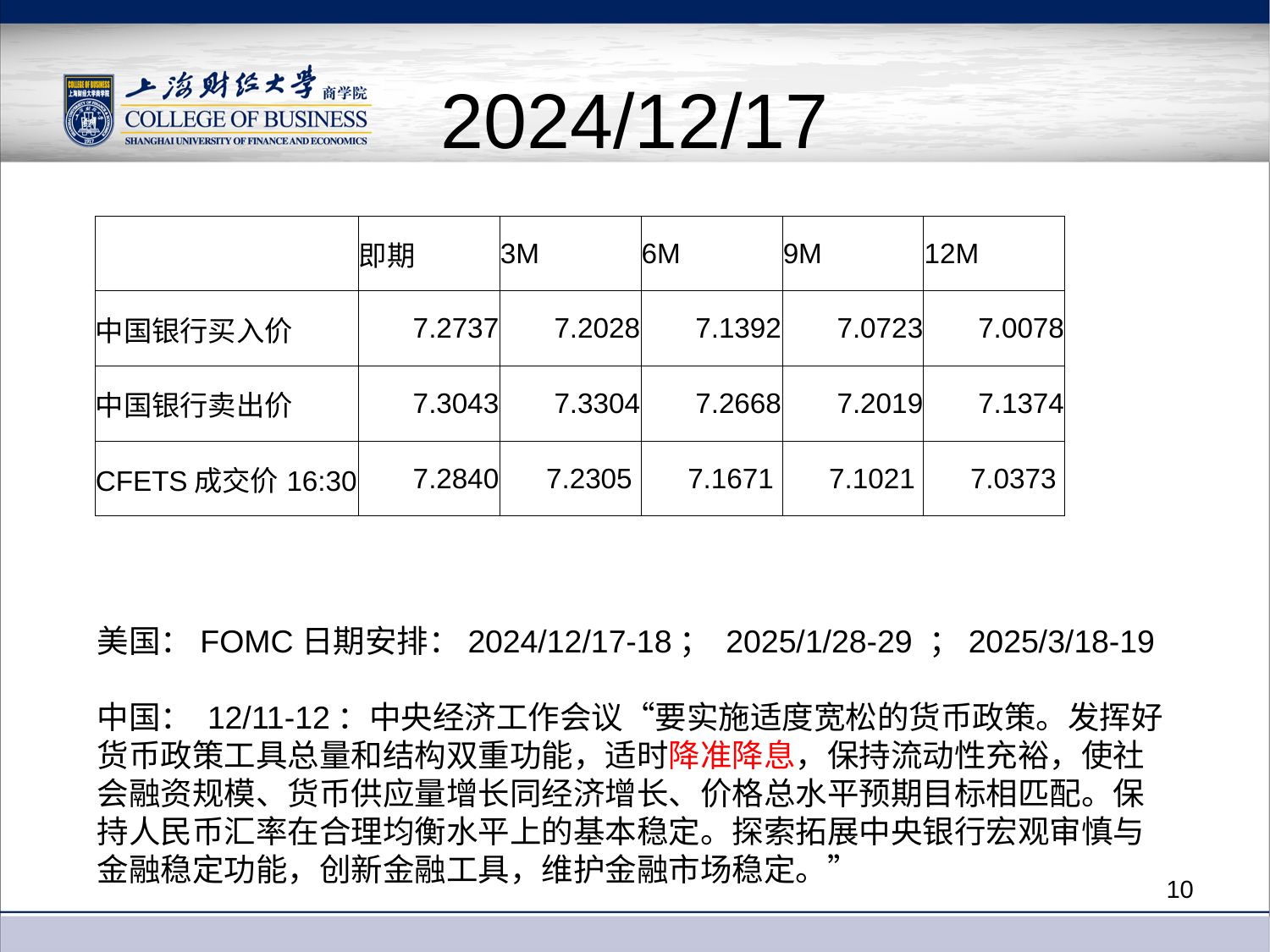

# 2024/12/17
|  | 即期 | 3M | 6M | 9M | 12M |
| --- | --- | --- | --- | --- | --- |
| 中国银行买入价 | 7.2737 | 7.2028 | 7.1392 | 7.0723 | 7.0078 |
| 中国银行卖出价 | 7.3043 | 7.3304 | 7.2668 | 7.2019 | 7.1374 |
| CFETS成交价16:30 | 7.2840 | 7.2305 | 7.1671 | 7.1021 | 7.0373 |
美国：FOMC日期安排：2024/12/17-18； 2025/1/28-29 ；2025/3/18-19

中国： 12/11-12：中央经济工作会议“要实施适度宽松的货币政策。发挥好货币政策工具总量和结构双重功能，适时降准降息，保持流动性充裕，使社会融资规模、货币供应量增长同经济增长、价格总水平预期目标相匹配。保持人民币汇率在合理均衡水平上的基本稳定。探索拓展中央银行宏观审慎与金融稳定功能，创新金融工具，维护金融市场稳定。”
10